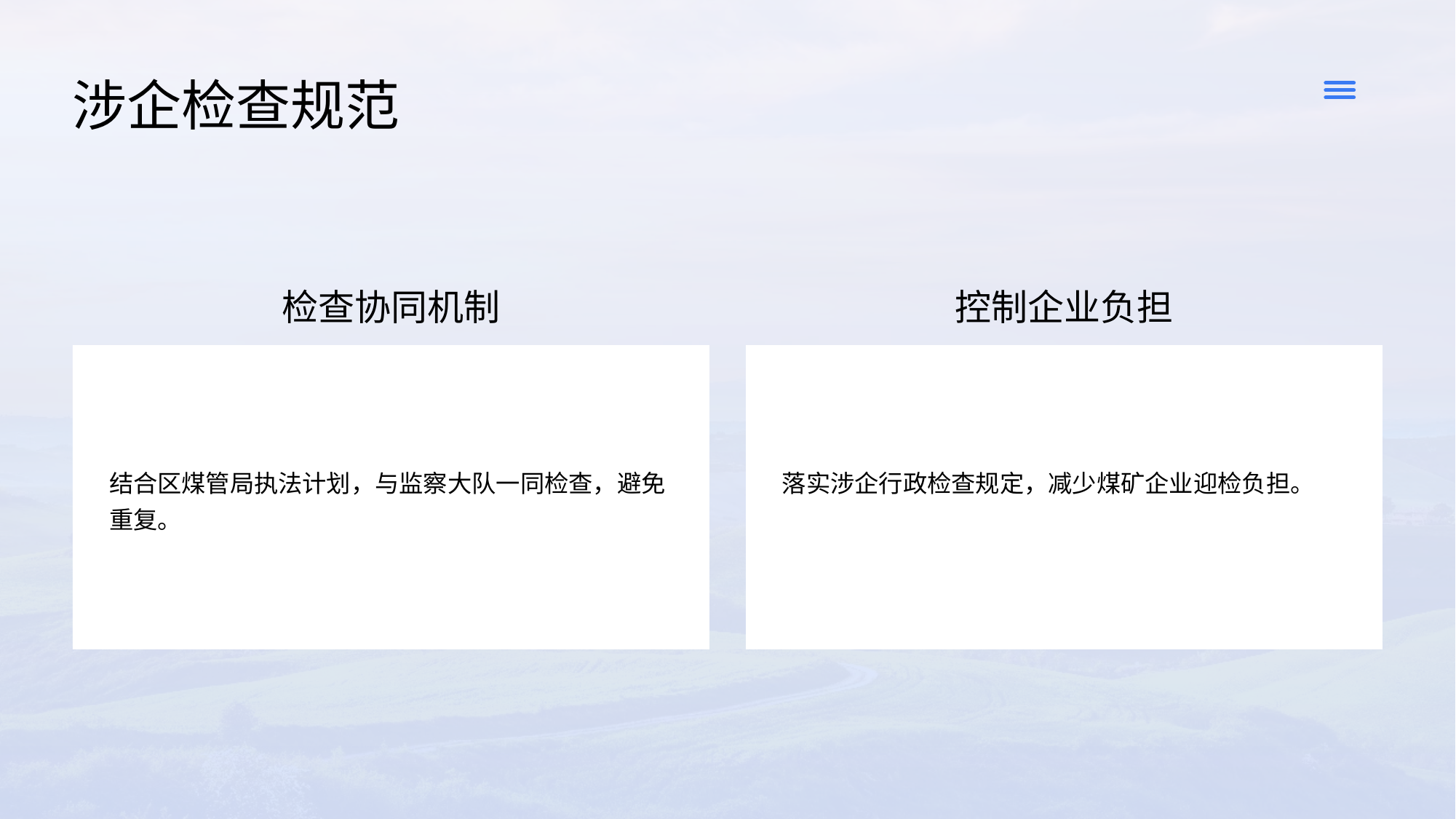

涉企检查规范
检查协同机制
控制企业负担

结合区煤管局执法计划，与监察大队一同检查，避免重复。
落实涉企行政检查规定，减少煤矿企业迎检负担。